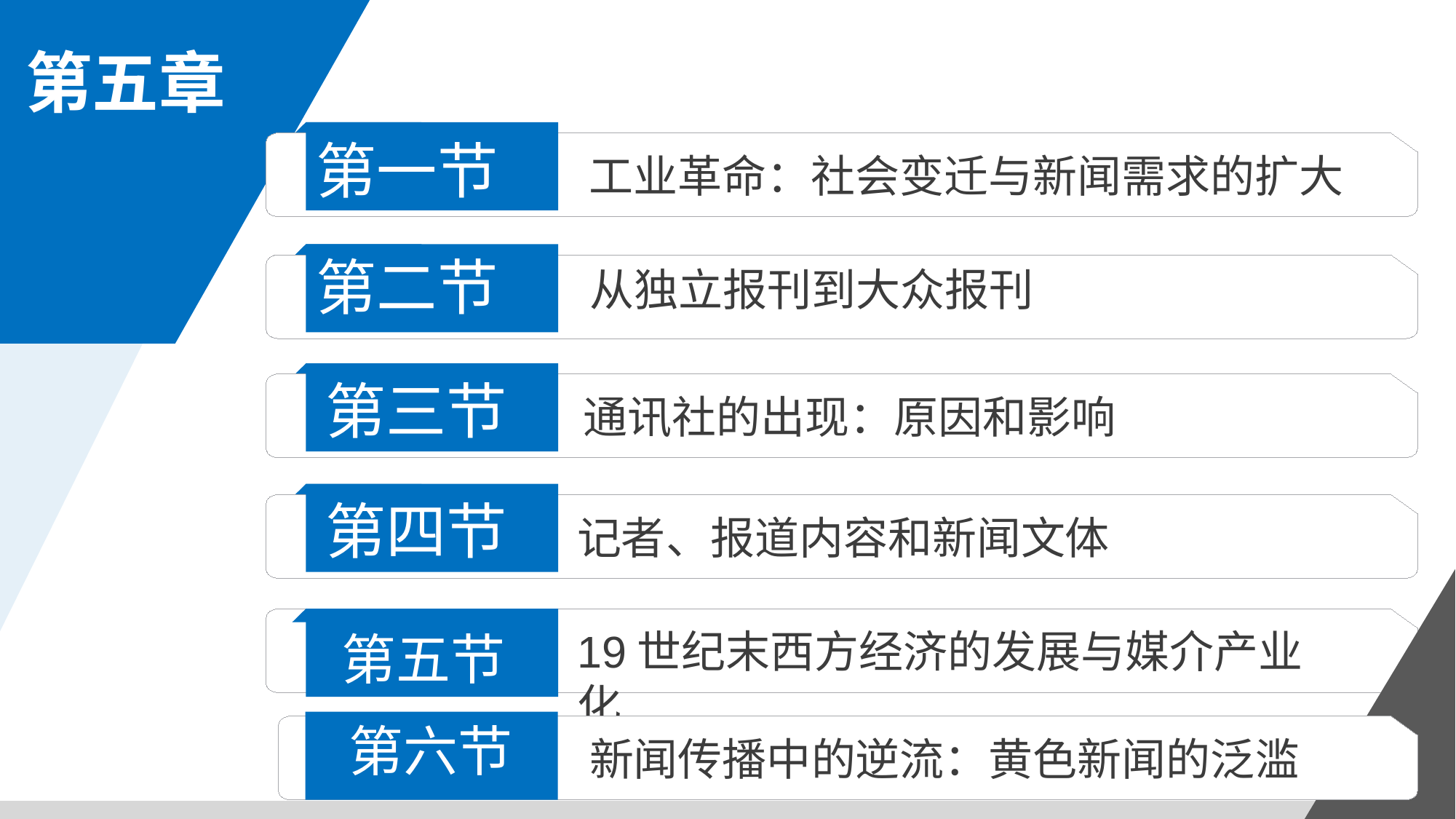

第五章

第一节

工业革命：社会变迁与新闻需求的扩大
第二节

从独立报刊到大众报刊

第三节

通讯社的出现：原因和影响

第四节

记者、报道内容和新闻文体

第五节

19世纪末西方经济的发展与媒介产业化

第六节

新闻传播中的逆流：黄色新闻的泛滥